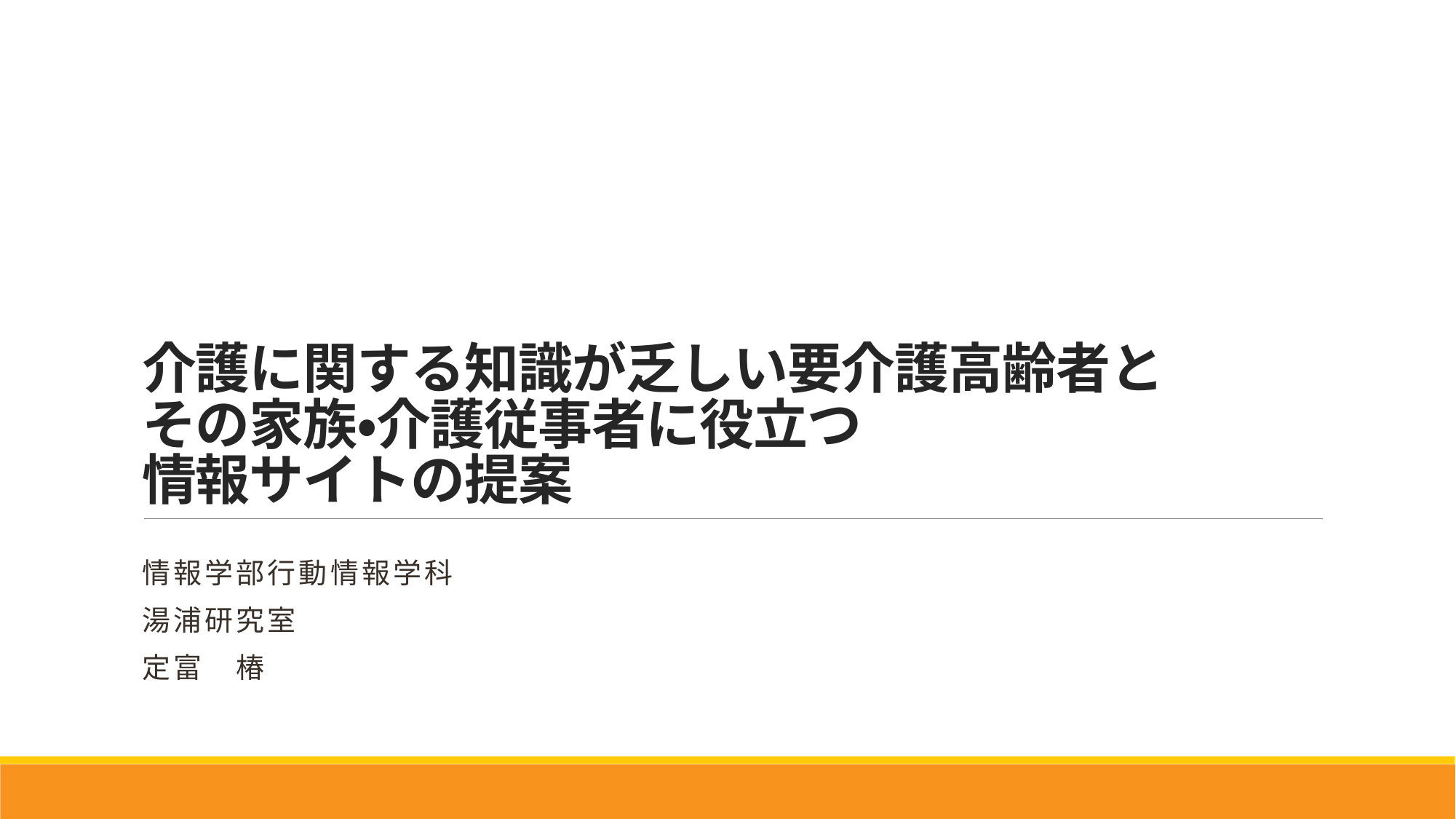

# 介護に関する知識が乏しい要介護高齢者と その家族・介護従事者に役立つ 情報サイトの提案
情報学部行動情報学科
湯浦研究室
定富　椿